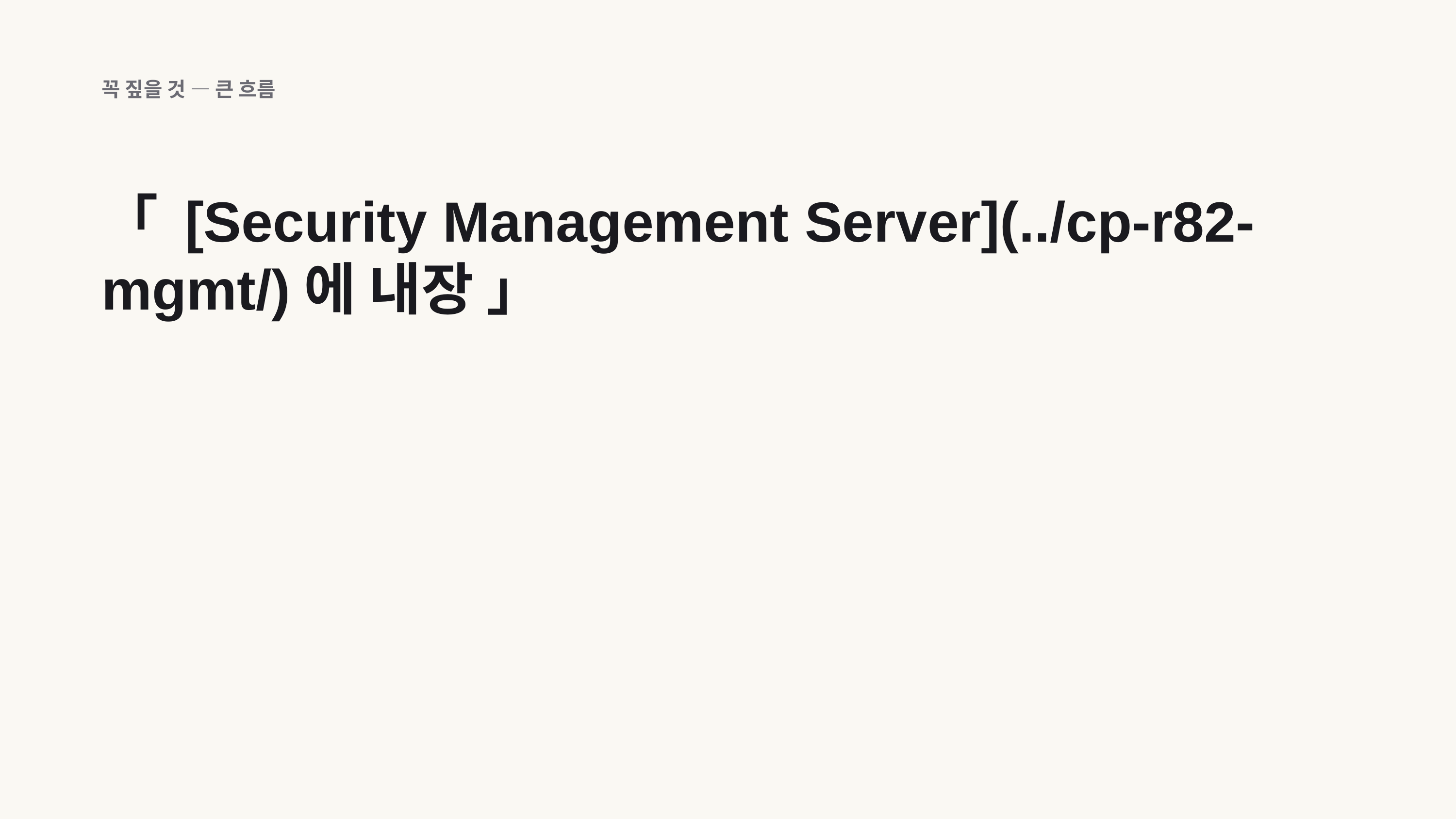

꼭 짚을 것 — 큰 흐름
「 [Security Management Server](../cp-r82-mgmt/)에 내장 」